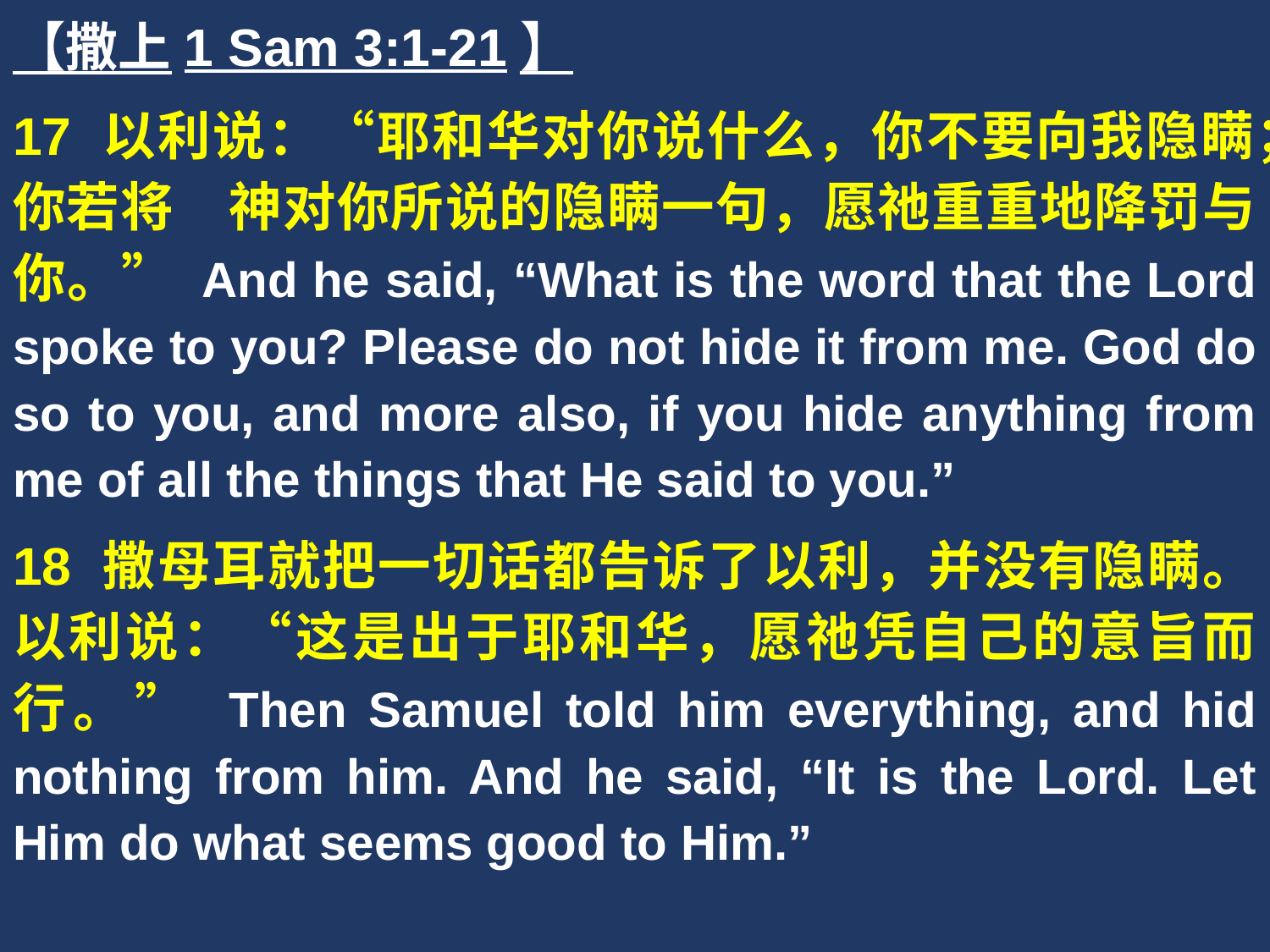

【撒上1 Sam 3:1-21】
17 以利说：“耶和华对你说什么，你不要向我隐瞒；你若将　神对你所说的隐瞒一句，愿祂重重地降罚与你。” And he said, “What is the word that the Lord spoke to you? Please do not hide it from me. God do so to you, and more also, if you hide anything from me of all the things that He said to you.”
18 撒母耳就把一切话都告诉了以利，并没有隐瞒。以利说：“这是出于耶和华，愿祂凭自己的意旨而行。” Then Samuel told him everything, and hid nothing from him. And he said, “It is the Lord. Let Him do what seems good to Him.”